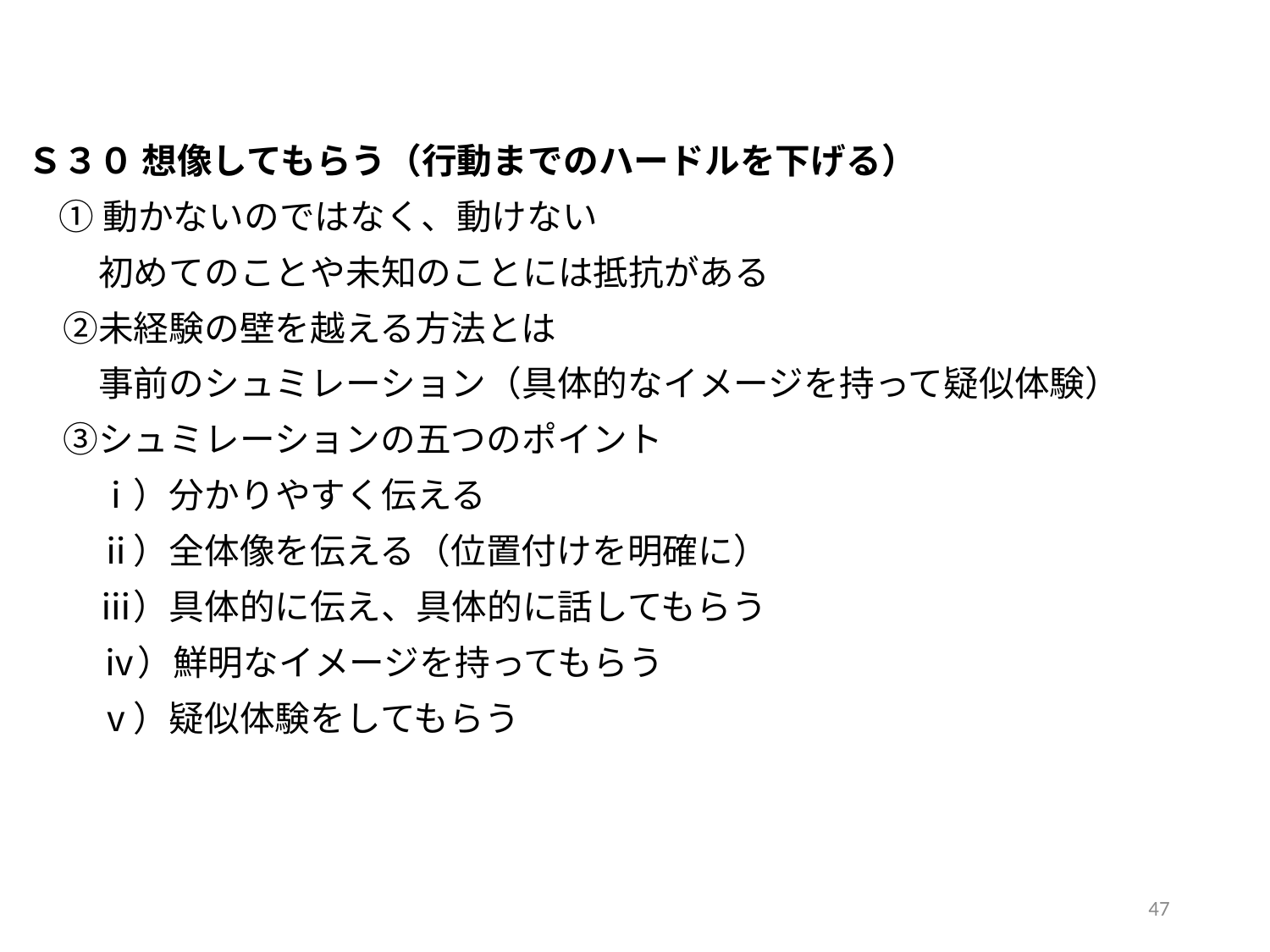

Ｓ３０ 想像してもらう（行動までのハードルを下げる）
    ①動かないのではなく、動けない
　　初めてのことや未知のことには抵抗がある
　②未経験の壁を越える方法とは
　　事前のシュミレーション（具体的なイメージを持って疑似体験）
　③シュミレーションの五つのポイント
　　ⅰ）分かりやすく伝える
　　ⅱ）全体像を伝える（位置付けを明確に）
　　ⅲ）具体的に伝え、具体的に話してもらう
　     ⅳ）鮮明なイメージを持ってもらう
　　ⅴ）疑似体験をしてもらう

47